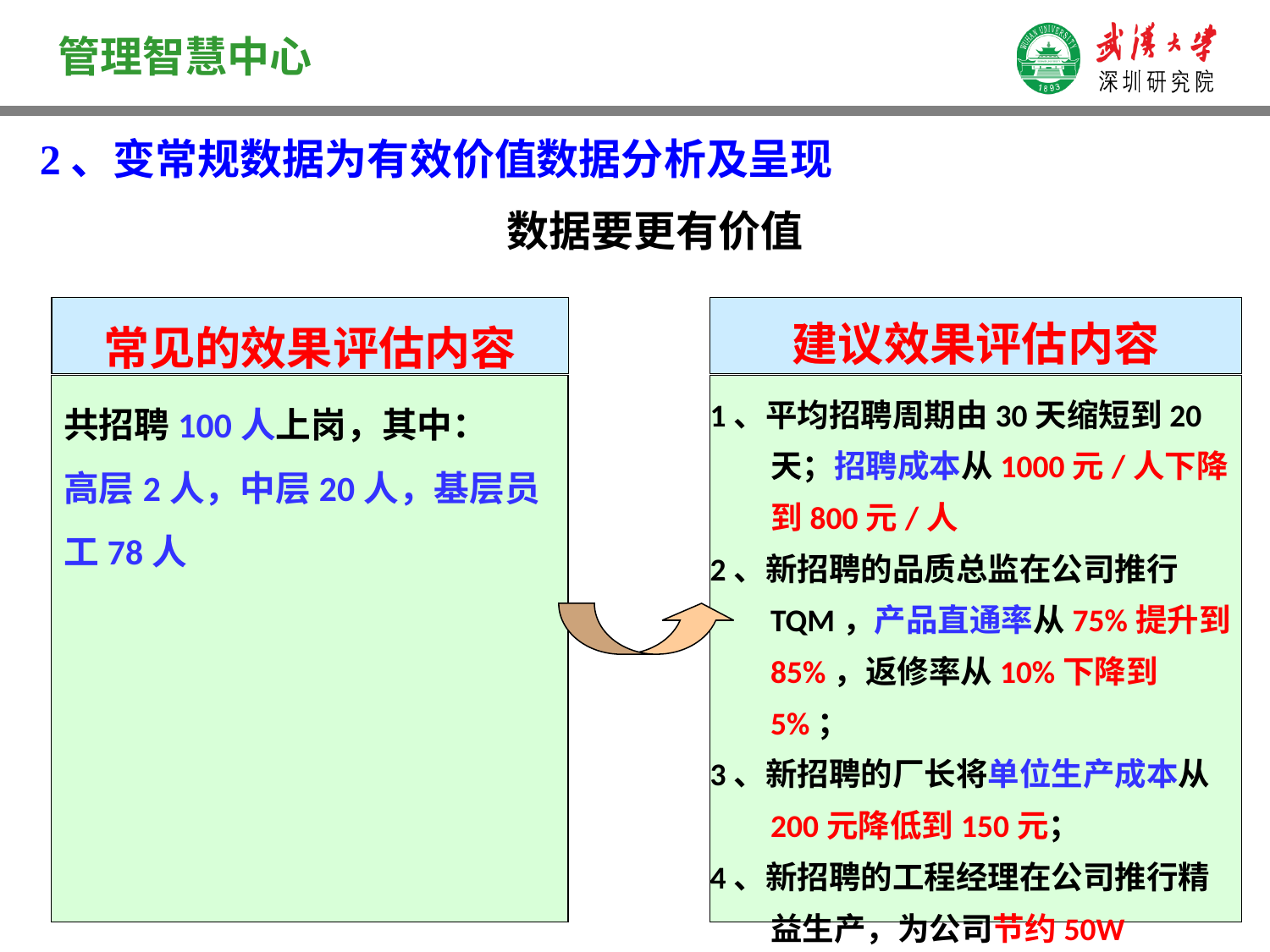

2、变常规数据为有效价值数据分析及呈现
数据要更有价值
常见的效果评估内容
共招聘100人上岗，其中：
高层2人，中层20人，基层员
工78人
建议效果评估内容
1、平均招聘周期由30天缩短到20天；招聘成本从1000元/人下降到800元/人
2、新招聘的品质总监在公司推行TQM，产品直通率从75%提升到85%，返修率从10%下降到5%；
3、新招聘的厂长将单位生产成本从200元降低到150元；
4、新招聘的工程经理在公司推行精益生产，为公司节约50W